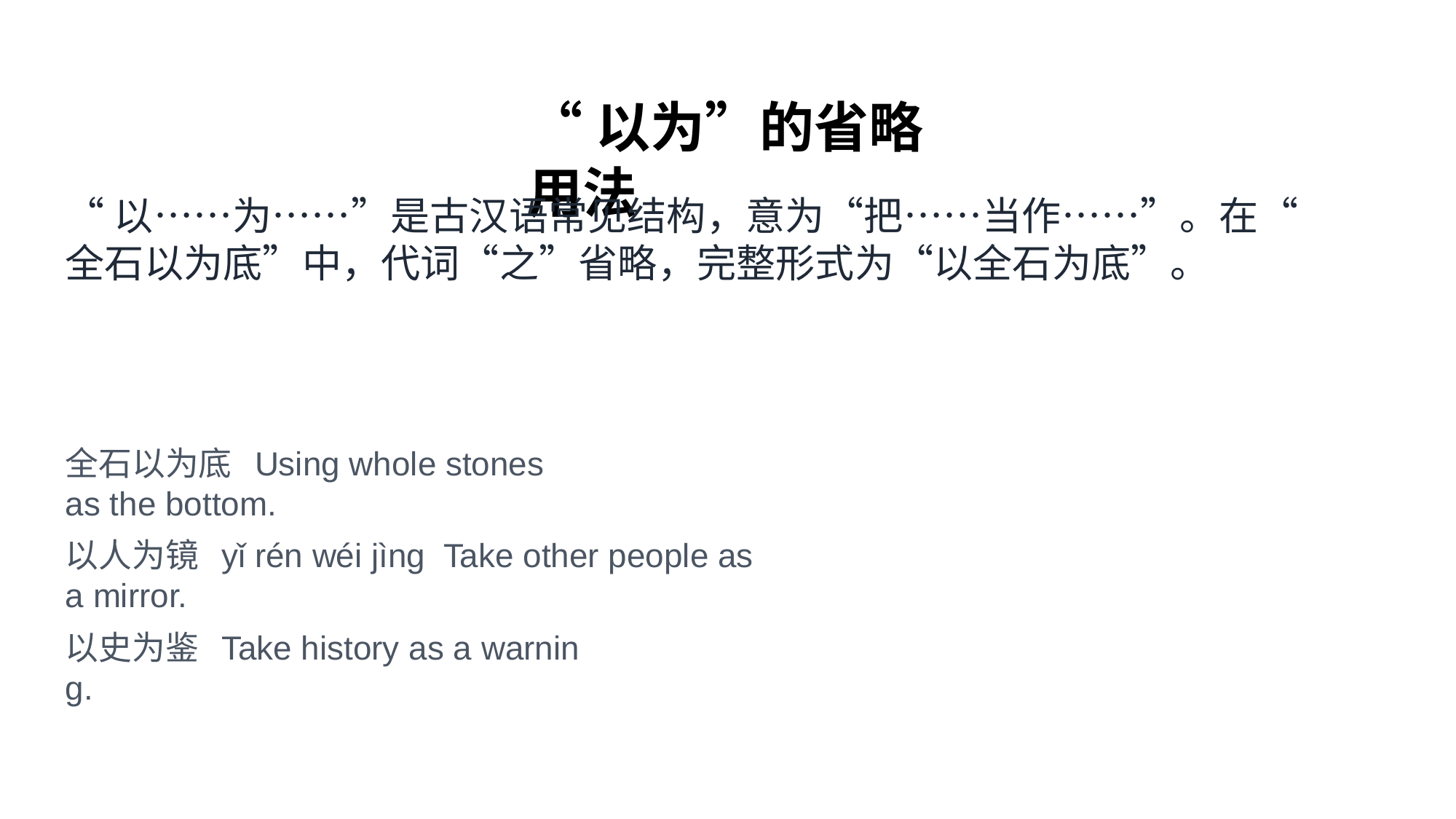

“以为”的省略
用法
“以……为……”是古汉语常见结构，意为“把……当作……”。在“
全石以为底”中，代词“之”省略，完整形式为“以全石为底”。
全石以为底  Using whole stones
as the bottom.
以人为镜  yǐ rén wéi jìng  Take other people as
a mirror.
以史为鉴  Take history as a warnin
g.